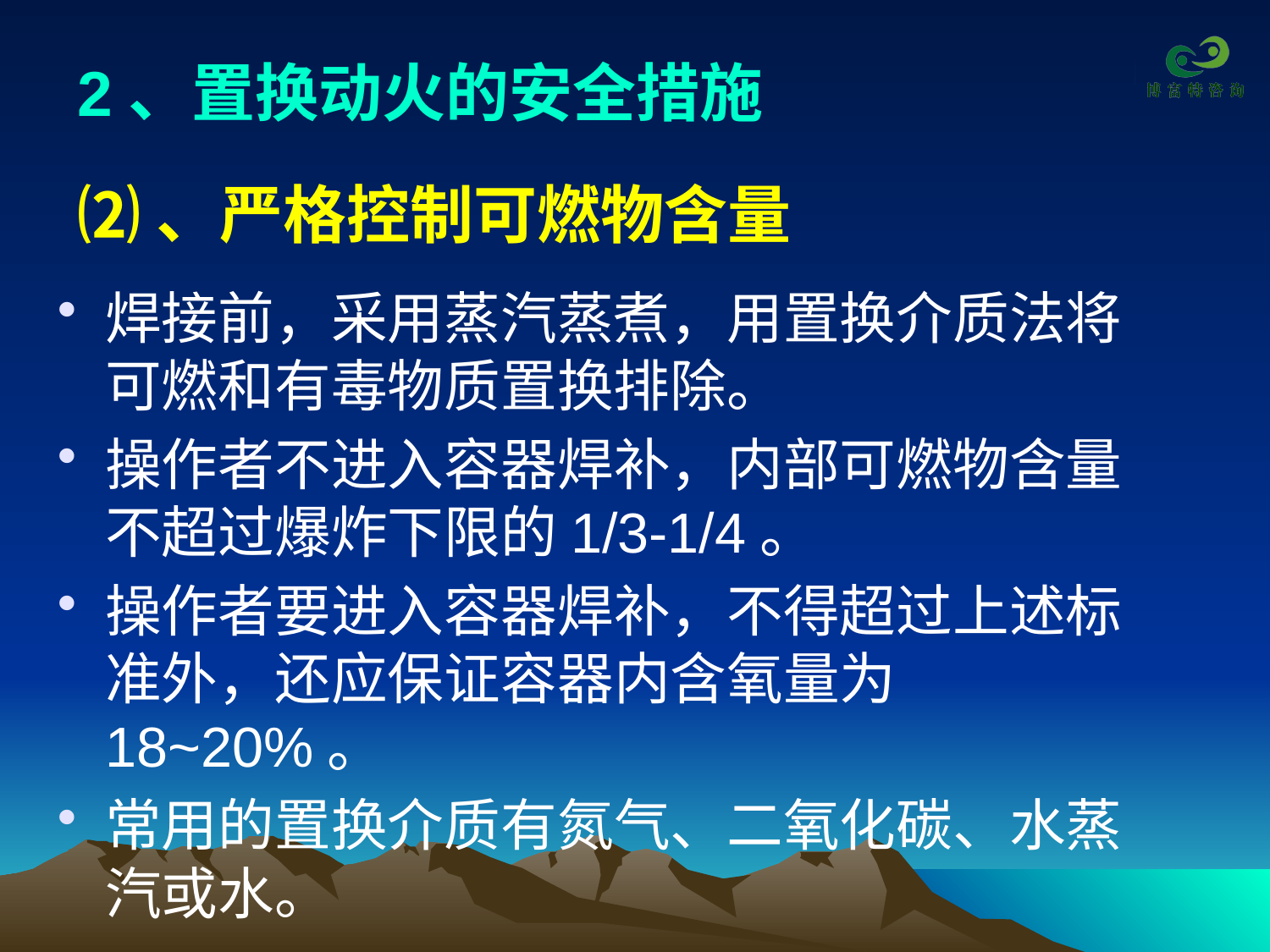

2、置换动火的安全措施
# ⑵、严格控制可燃物含量
焊接前，采用蒸汽蒸煮，用置换介质法将可燃和有毒物质置换排除。
操作者不进入容器焊补，内部可燃物含量不超过爆炸下限的1/3-1/4。
操作者要进入容器焊补，不得超过上述标准外，还应保证容器内含氧量为18~20%。
常用的置换介质有氮气、二氧化碳、水蒸汽或水。